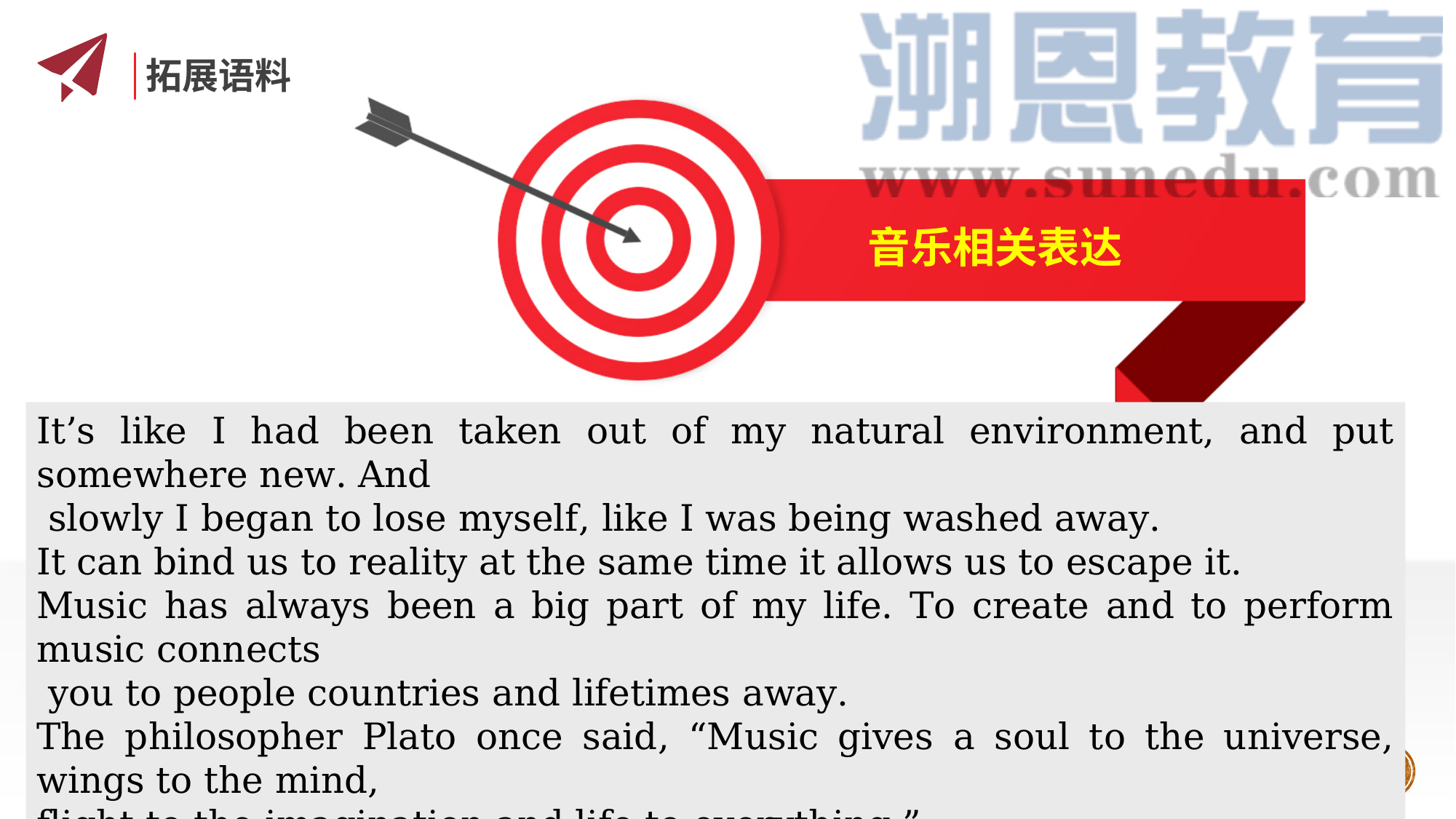

拓展语料
音乐相关表达
It’s like I had been taken out of my natural environment, and put somewhere new. And
 slowly I began to lose myself, like I was being washed away.
It can bind us to reality at the same time it allows us to escape it.
Music has always been a big part of my life. To create and to perform music connects
 you to people countries and lifetimes away.
The philosopher Plato once said, “Music gives a soul to the universe, wings to the mind,
flight to the imagination and life to everything.”
Henry Wadsworth Longfellow once said, “Music is the universal language of mankind.”